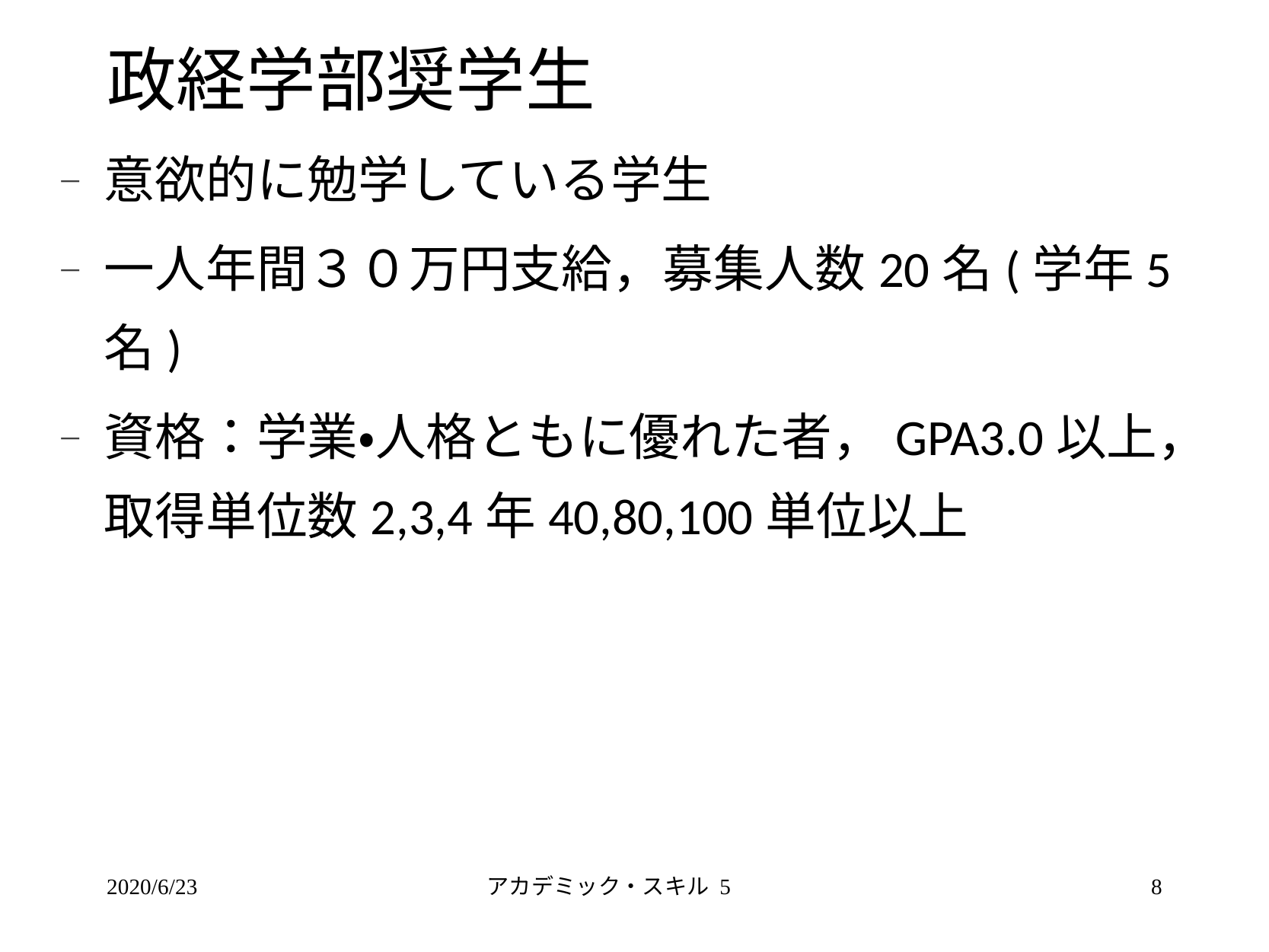

# 政経学部奨学生
意欲的に勉学している学生
一人年間３０万円支給，募集人数20名(学年5名)
資格：学業・人格ともに優れた者，GPA3.0以上，取得単位数2,3,4年40,80,100単位以上
2020/6/23
アカデミック・スキル 5
8